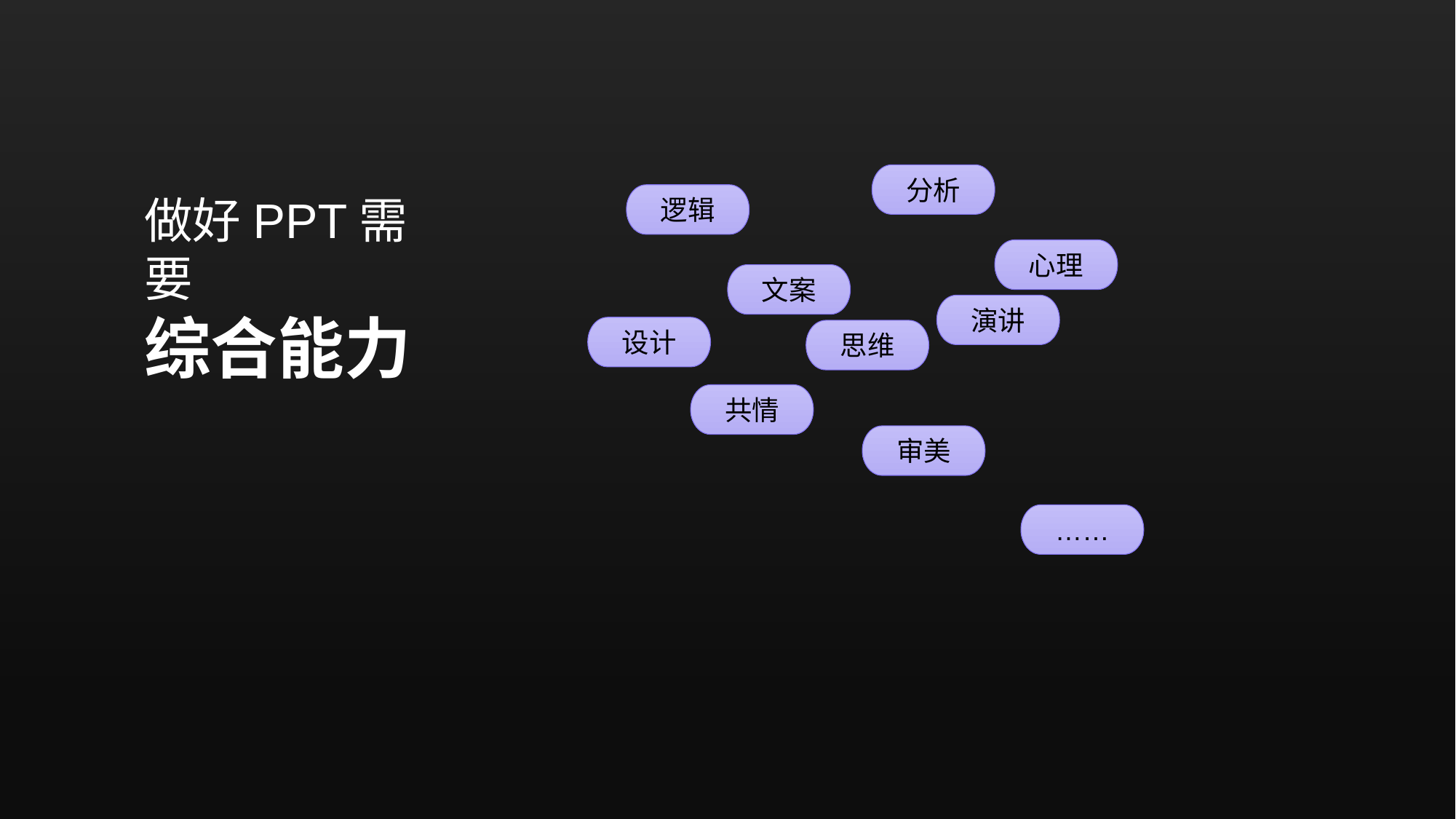

分析
做好PPT需要
综合能力
逻辑
心理
文案
演讲
设计
思维
共情
审美
……